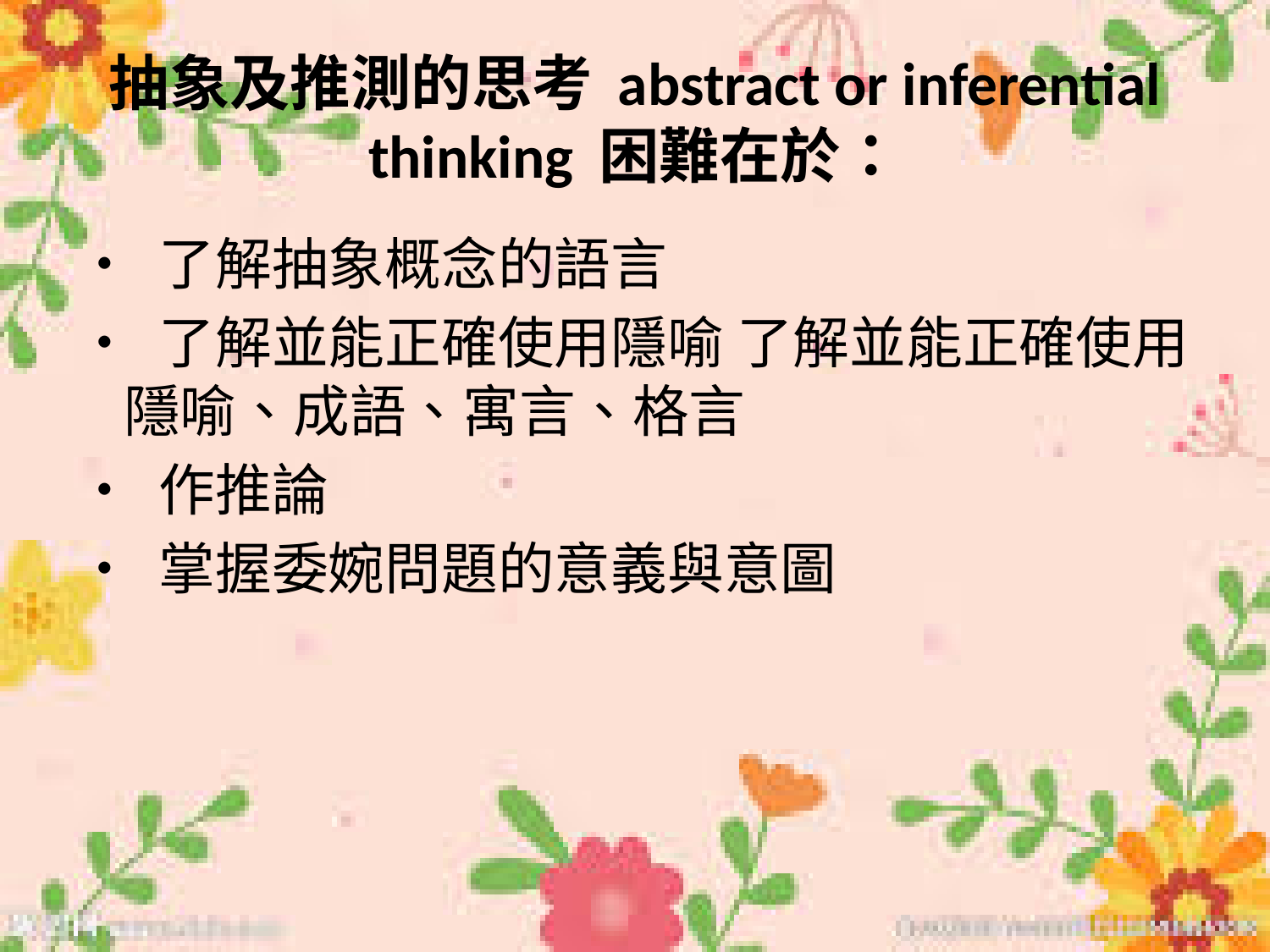

# 抽象及推測的思考 abstract or inferential thinking 困難在於：
• 了解抽象概念的語言
• 了解並能正確使用隱喻 了解並能正確使用隱喻、成語、寓言、格言
• 作推論
• 掌握委婉問題的意義與意圖